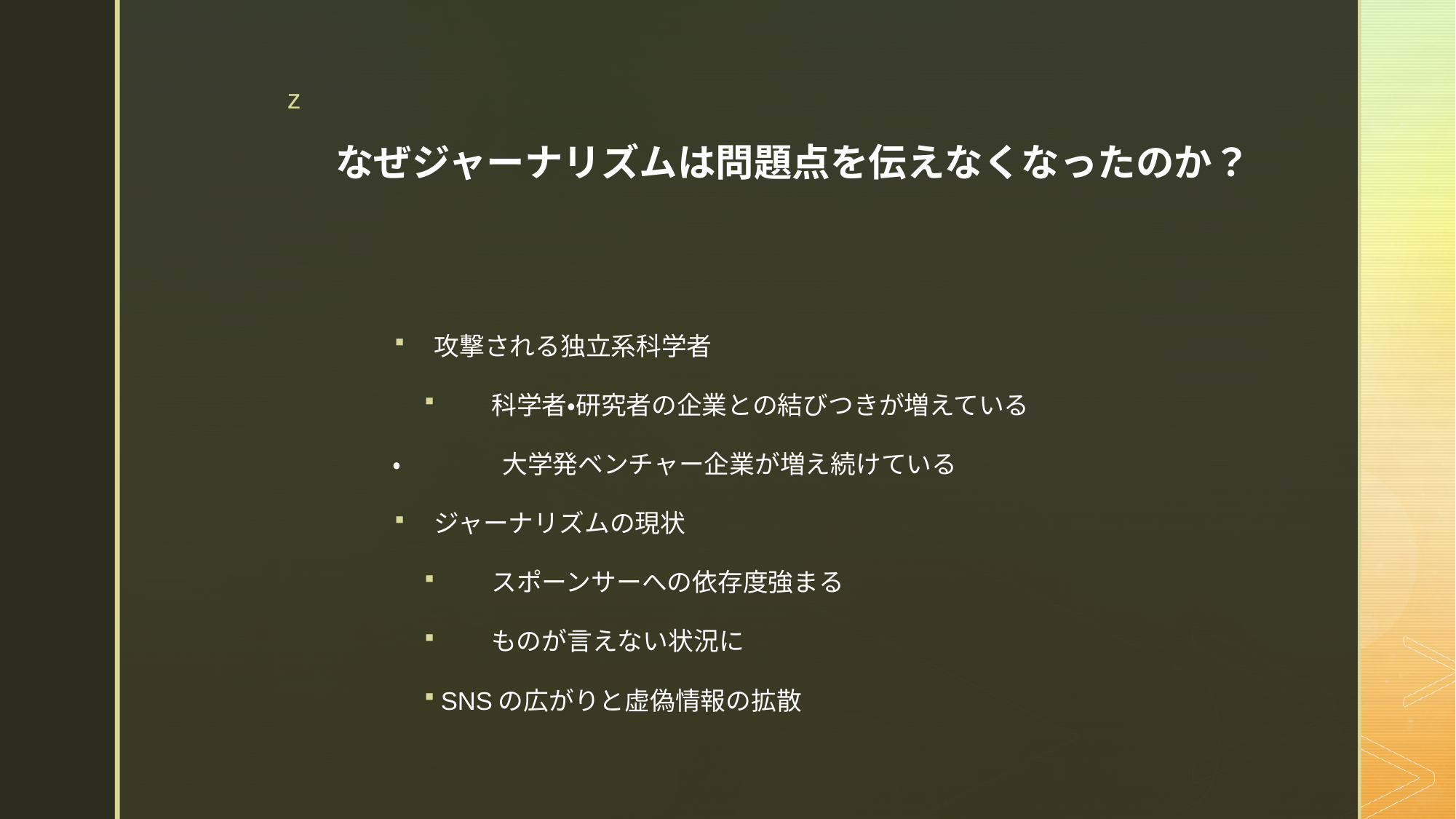

# なぜジャーナリズムは問題点を伝えなくなったのか？
　攻撃される独立系科学者
　　科学者・研究者の企業との結びつきが増えている
　　・　　　　大学発ベンチャー企業が増え続けている
　ジャーナリズムの現状
　　スポーンサーへの依存度強まる
　　ものが言えない状況に
SNSの広がりと虚偽情報の拡散